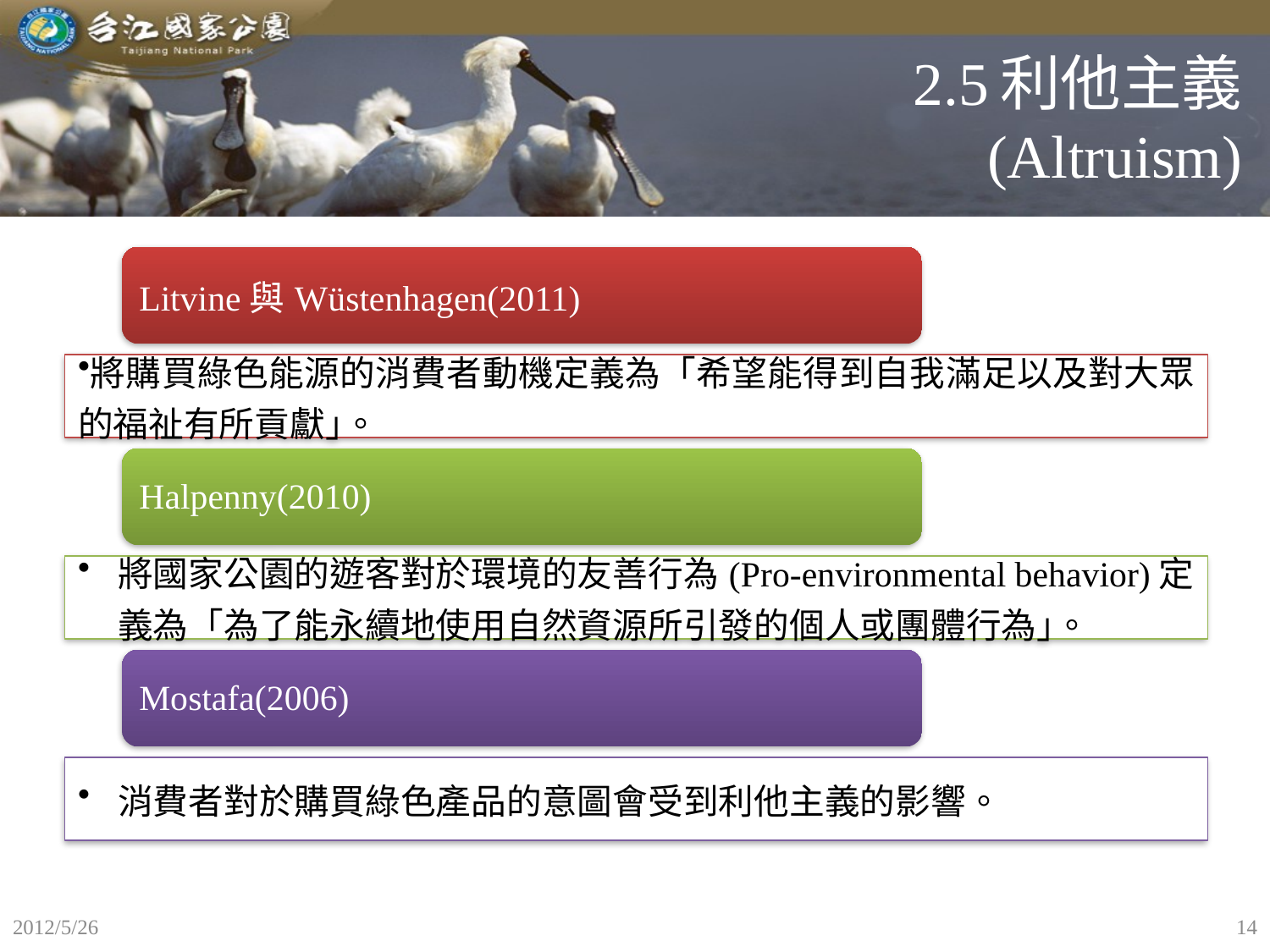

# 2.5利他主義 (Altruism)
Litvine與Wüstenhagen(2011)
Halpenny(2010)
Mostafa(2006)
將購買綠色能源的消費者動機定義為「希望能得到自我滿足以及對大眾的福祉有所貢獻｣。
將國家公園的遊客對於環境的友善行為(Pro-environmental behavior)定義為「為了能永續地使用自然資源所引發的個人或團體行為｣。
消費者對於購買綠色產品的意圖會受到利他主義的影響。
2012/5/26
14